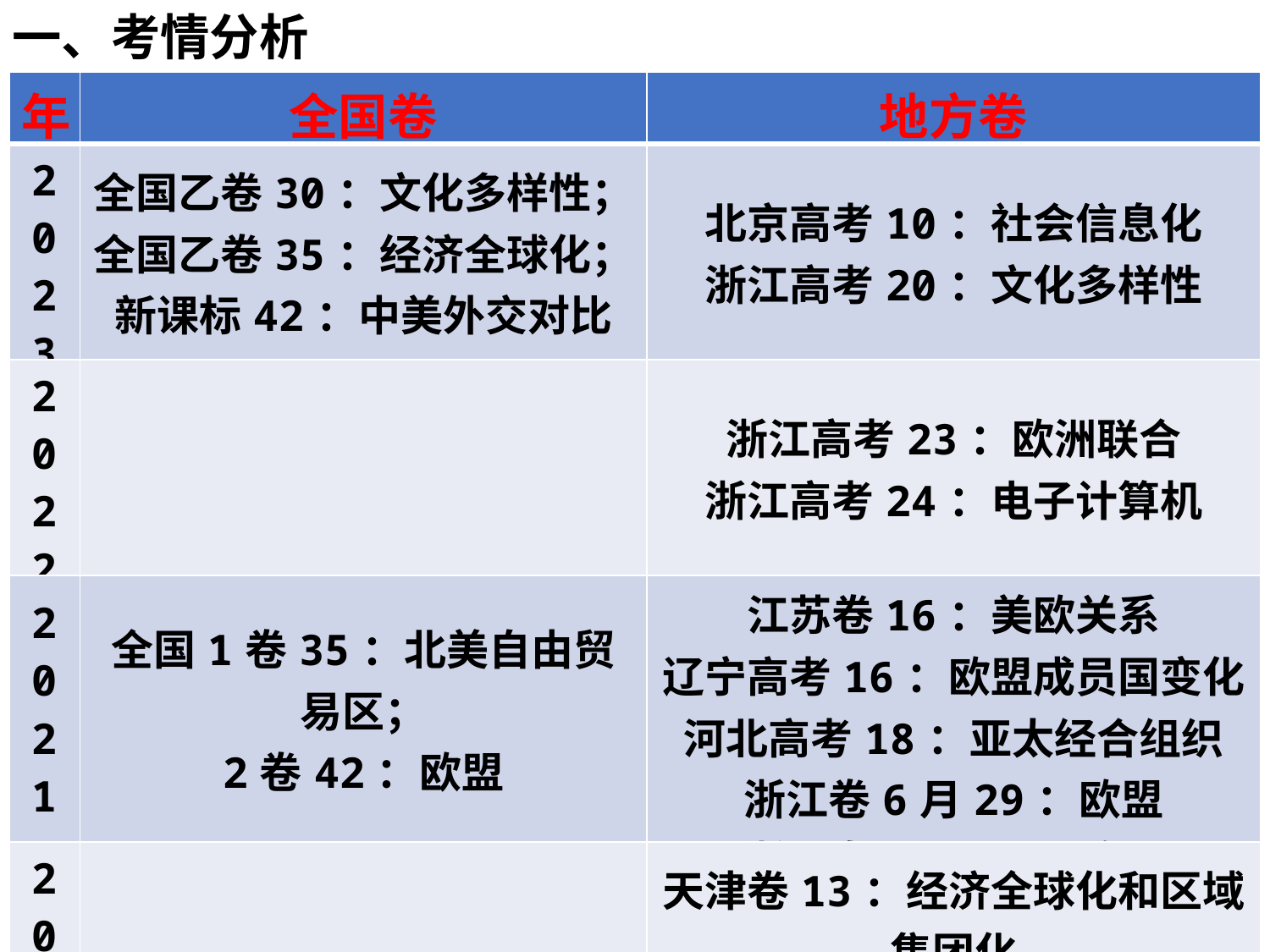

一、考情分析
| 年 | 全国卷 | 地方卷 |
| --- | --- | --- |
| 2023 | 全国乙卷30：文化多样性； 全国乙卷35：经济全球化； 新课标42：中美外交对比 | 北京高考10：社会信息化 浙江高考20：文化多样性 |
| 2022 |  | 浙江高考23：欧洲联合 浙江高考24：电子计算机 |
| 2021 | 全国1卷35：北美自由贸易区； 2卷42：欧盟 | 江苏卷16：美欧关系 辽宁高考16：欧盟成员国变化 河北高考18：亚太经合组织 浙江卷6月29：欧盟 浙江卷1月24：欧盟 |
| 2020 |  | 天津卷13：经济全球化和区域集团化 江苏卷20：欧盟和世界多极化 |